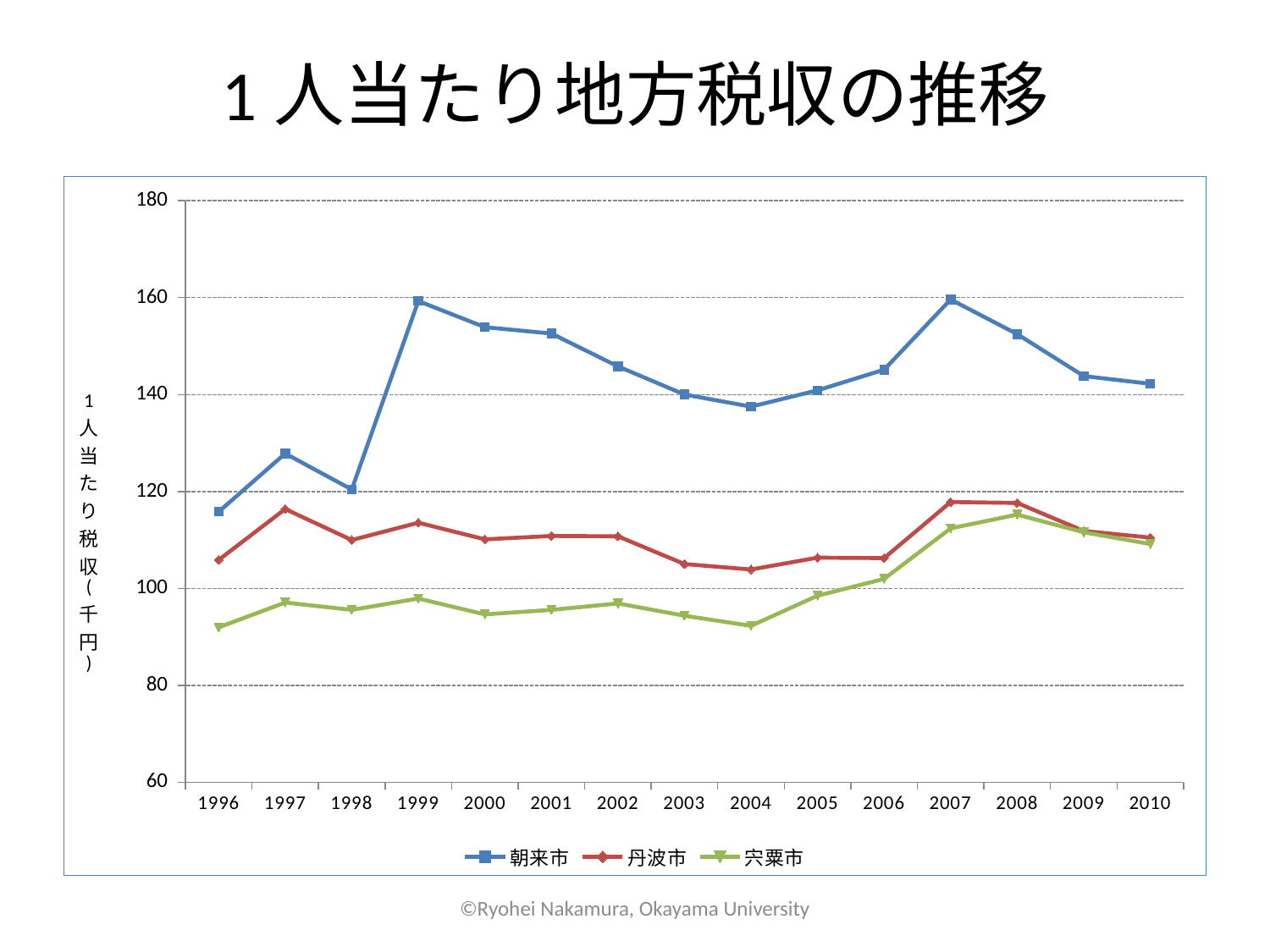

# 1人当たり地方税収の推移

### Chart

| Category | 朝来市 | 丹波市 | 宍粟市 |
|---|---|---|---|
| 1996 | 115.8245236799129 | 105.87029349743372 | 91.95920042687682 |
| 1997 | 127.84427322969698 | 116.38292113363762 | 97.0924199516299 |
| 1998 | 120.41584564860428 | 109.98514666666667 | 95.57349663604741 |
| 1999 | 159.2962163048827 | 113.56044603295717 | 97.90966849091024 |
| 2000 | 153.90058752470898 | 110.11486667739686 | 94.64870116156283 |
| 2001 | 152.58845836768342 | 110.82058058166031 | 95.5761454236207 |
| 2002 | 145.81266708927046 | 110.74808901658896 | 96.90071423975292 |
| 2003 | 140.02017427017427 | 105.02740360387355 | 94.36851443160673 |
| 2004 | 137.50587215480118 | 103.8974997264471 | 92.27930800987309 |
| 2005 | 140.87394863427946 | 106.34576561399632 | 98.50459282812224 |
| 2006 | 145.14318523349118 | 106.25698588878353 | 101.96690823949159 |
| 2007 | 159.61454409523535 | 117.83231351366558 | 112.38358114520722 |
| 2008 | 152.4688818411941 | 117.64046267385751 | 115.22965414906975 |
| 2009 | 143.8178263809272 | 111.85008093280429 | 111.58543624316025 |
| 2010 | 142.2263561741613 | 110.47770020770828 | 109.16322851054862 |
©Ryohei Nakamura, Okayama University